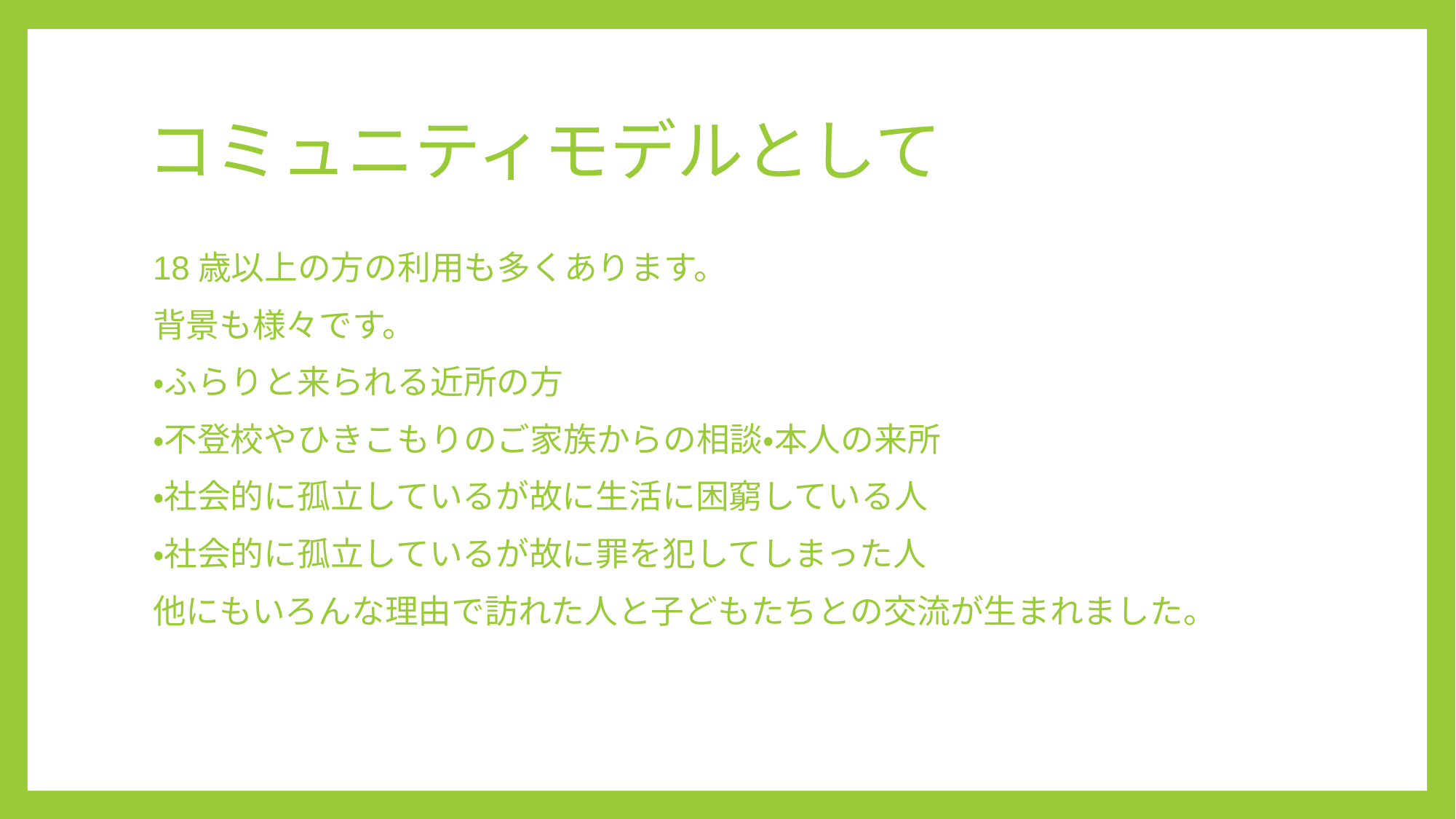

# コミュニティモデルとして
18歳以上の方の利用も多くあります。
背景も様々です。
・ふらりと来られる近所の方
・不登校やひきこもりのご家族からの相談・本人の来所
・社会的に孤立しているが故に生活に困窮している人
・社会的に孤立しているが故に罪を犯してしまった人
他にもいろんな理由で訪れた人と子どもたちとの交流が生まれました。